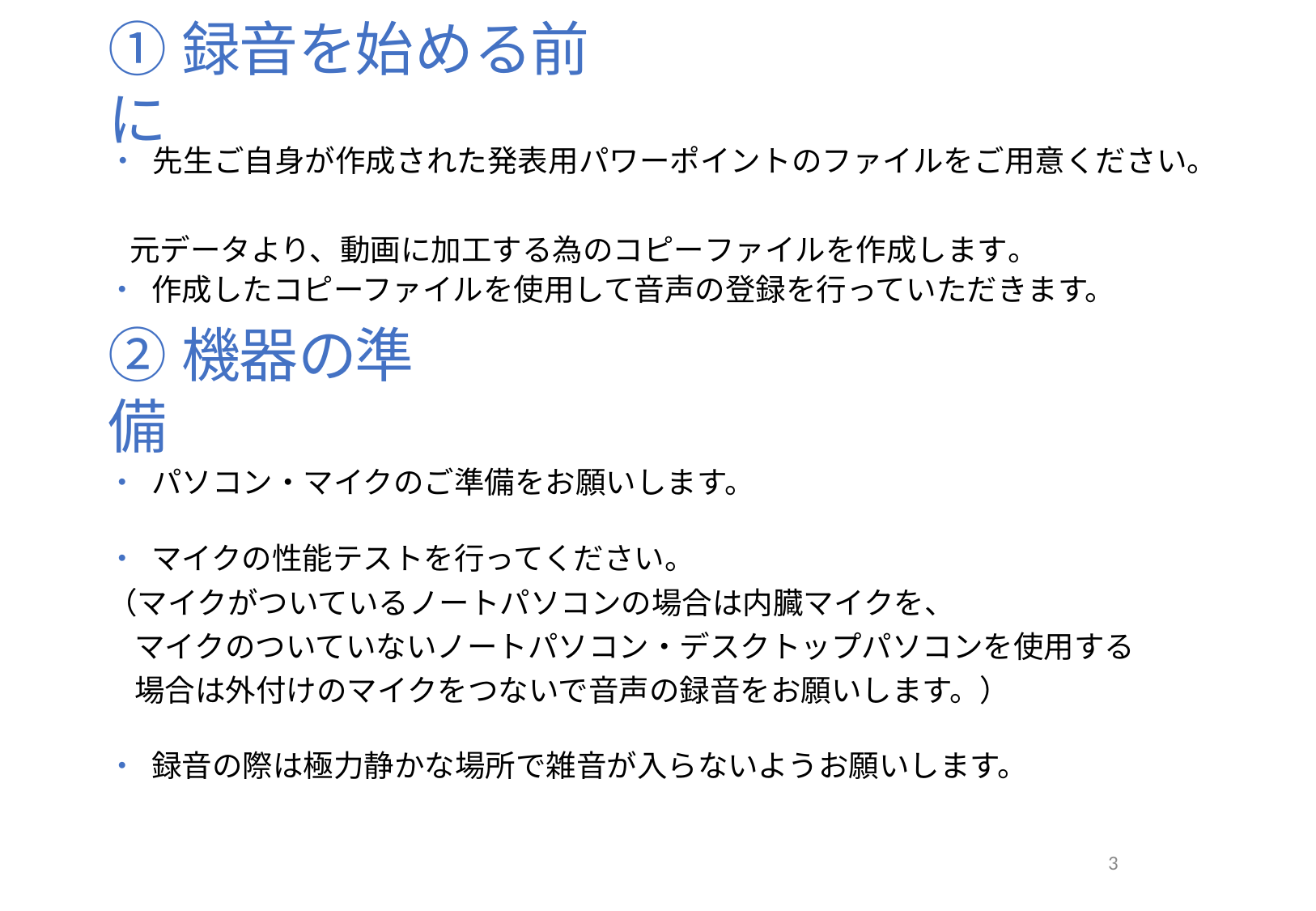

①録音を始める前に
• 先生ご自身が作成された発表用パワーポイントのファイルをご用意ください。
  元データより、動画に加工する為のコピーファイルを作成します。
• 作成したコピーファイルを使用して音声の登録を行っていただきます。
②機器の準備
• パソコン・マイクのご準備をお願いします。
• マイクの性能テストを行ってください。
（マイクがついているノートパソコンの場合は内臓マイクを、
   マイクのついていないノートパソコン・デスクトップパソコンを使用する
   場合は外付けのマイクをつないで音声の録音をお願いします。）
• 録音の際は極力静かな場所で雑音が入らないようお願いします。
3